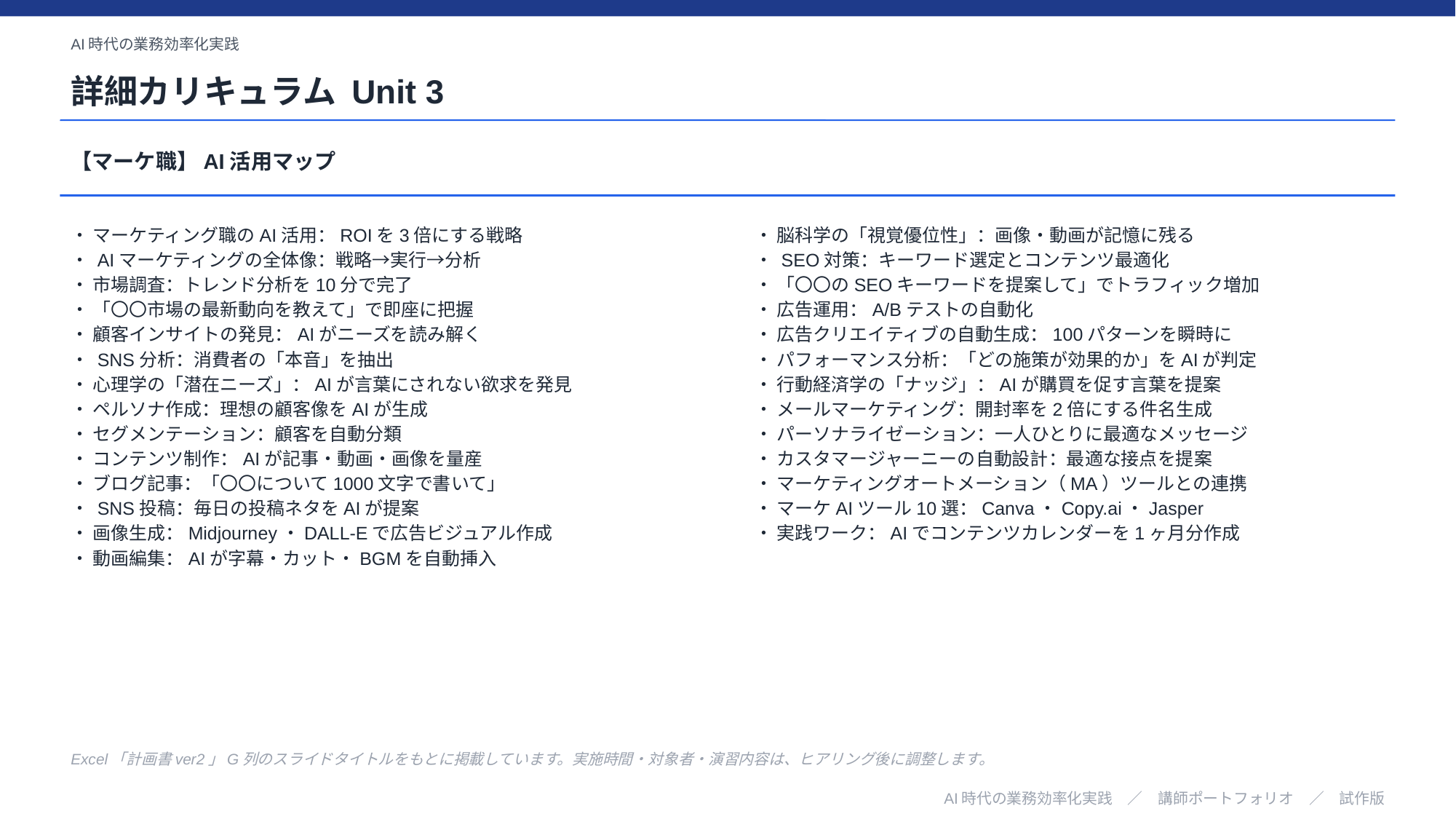

AI時代の業務効率化実践
詳細カリキュラム Unit 3

【マーケ職】AI活用マップ

・ マーケティング職のAI活用：ROIを3倍にする戦略
・ AIマーケティングの全体像：戦略→実行→分析
・ 市場調査：トレンド分析を10分で完了
・ 「〇〇市場の最新動向を教えて」で即座に把握
・ 顧客インサイトの発見：AIがニーズを読み解く
・ SNS分析：消費者の「本音」を抽出
・ 心理学の「潜在ニーズ」：AIが言葉にされない欲求を発見
・ ペルソナ作成：理想の顧客像をAIが生成
・ セグメンテーション：顧客を自動分類
・ コンテンツ制作：AIが記事・動画・画像を量産
・ ブログ記事：「〇〇について1000文字で書いて」
・ SNS投稿：毎日の投稿ネタをAIが提案
・ 画像生成：Midjourney・DALL-Eで広告ビジュアル作成
・ 動画編集：AIが字幕・カット・BGMを自動挿入
・ 脳科学の「視覚優位性」：画像・動画が記憶に残る
・ SEO対策：キーワード選定とコンテンツ最適化
・ 「〇〇のSEOキーワードを提案して」でトラフィック増加
・ 広告運用：A/Bテストの自動化
・ 広告クリエイティブの自動生成：100パターンを瞬時に
・ パフォーマンス分析：「どの施策が効果的か」をAIが判定
・ 行動経済学の「ナッジ」：AIが購買を促す言葉を提案
・ メールマーケティング：開封率を2倍にする件名生成
・ パーソナライゼーション：一人ひとりに最適なメッセージ
・ カスタマージャーニーの自動設計：最適な接点を提案
・ マーケティングオートメーション（MA）ツールとの連携
・ マーケAIツール10選：Canva・Copy.ai・Jasper
・ 実践ワーク：AIでコンテンツカレンダーを1ヶ月分作成
Excel「計画書ver2」G列のスライドタイトルをもとに掲載しています。実施時間・対象者・演習内容は、ヒアリング後に調整します。
AI時代の業務効率化実践　／　講師ポートフォリオ　／　試作版